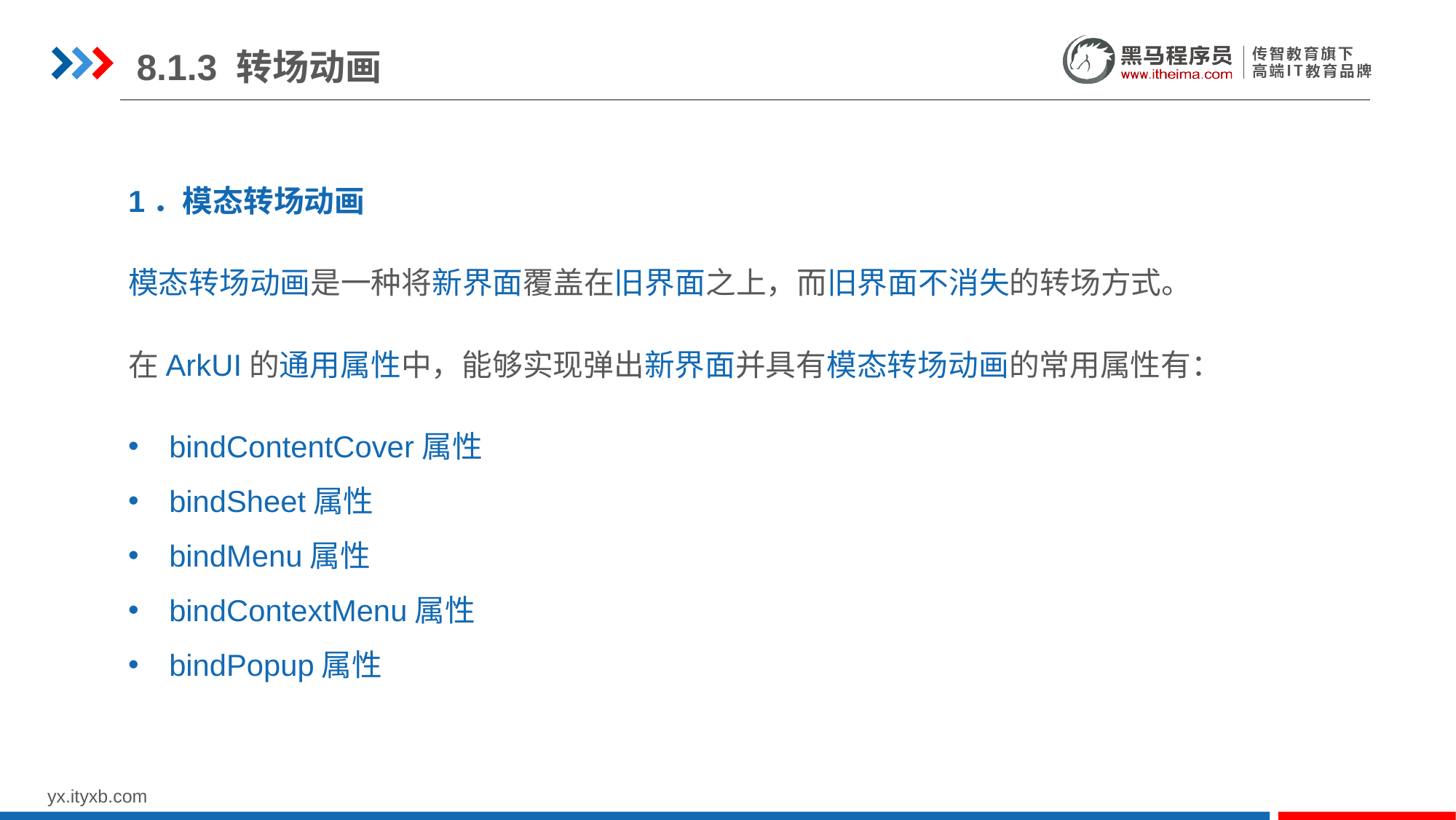

8.1.3 转场动画
1．模态转场动画

模态转场动画是一种将新界面覆盖在旧界面之上，而旧界面不消失的转场方式。

在ArkUI的通用属性中，能够实现弹出新界面并具有模态转场动画的常用属性有：

bindContentCover属性
bindSheet属性
bindMenu属性
bindContextMenu属性
bindPopup属性